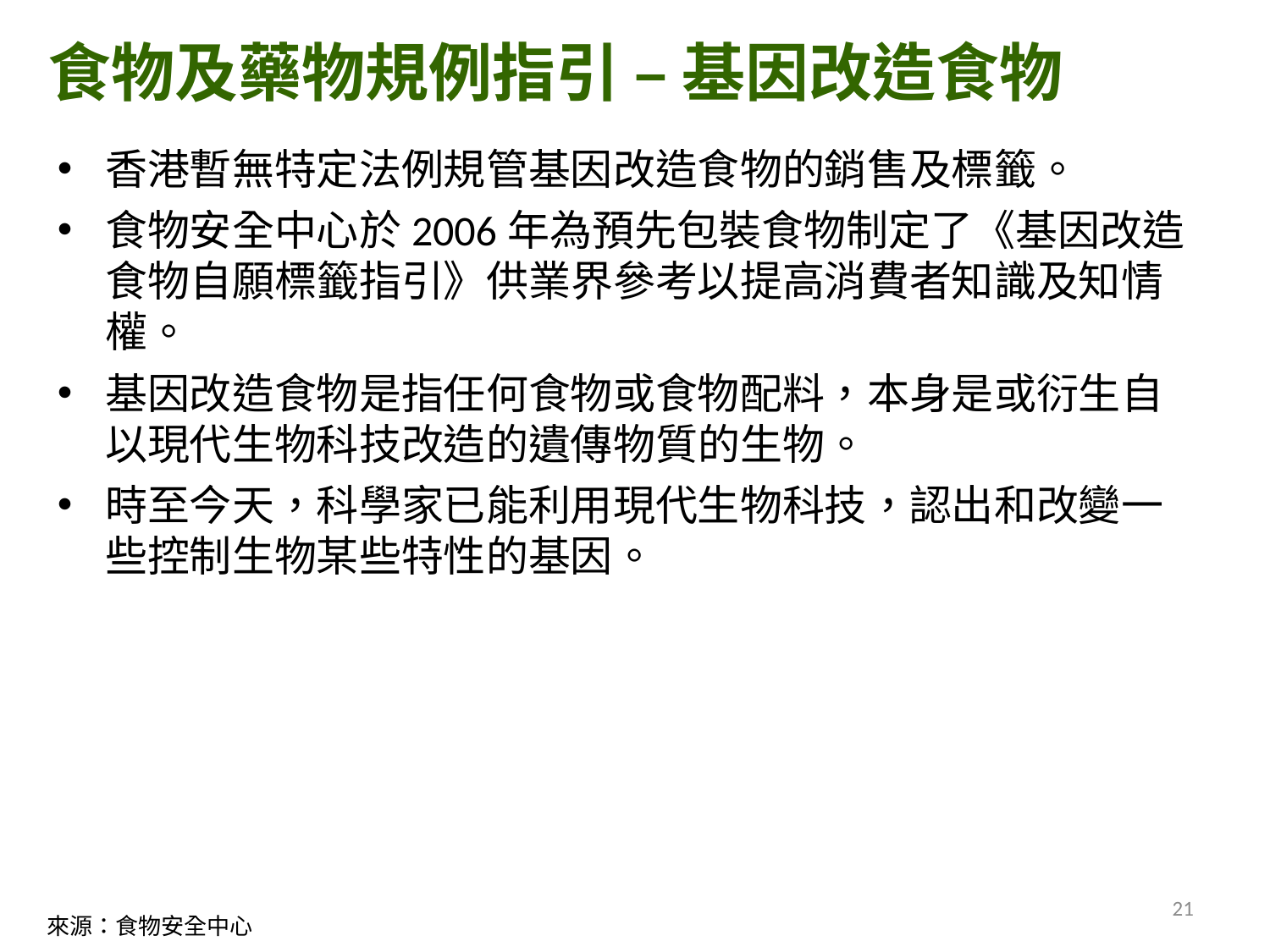

食物及藥物規例指引 – 基因改造食物
香港暫無特定法例規管基因改造食物的銷售及標籤。
食物安全中心於2006年為預先包裝食物制定了《基因改造食物自願標籤指引》供業界參考以提高消費者知識及知情權。
基因改造食物是指任何食物或食物配料，本身是或衍生自以現代生物科技改造的遺傳物質的生物。
時至今天，科學家已能利用現代生物科技，認出和改變一些控制生物某些特性的基因。
21
來源：食物安全中心